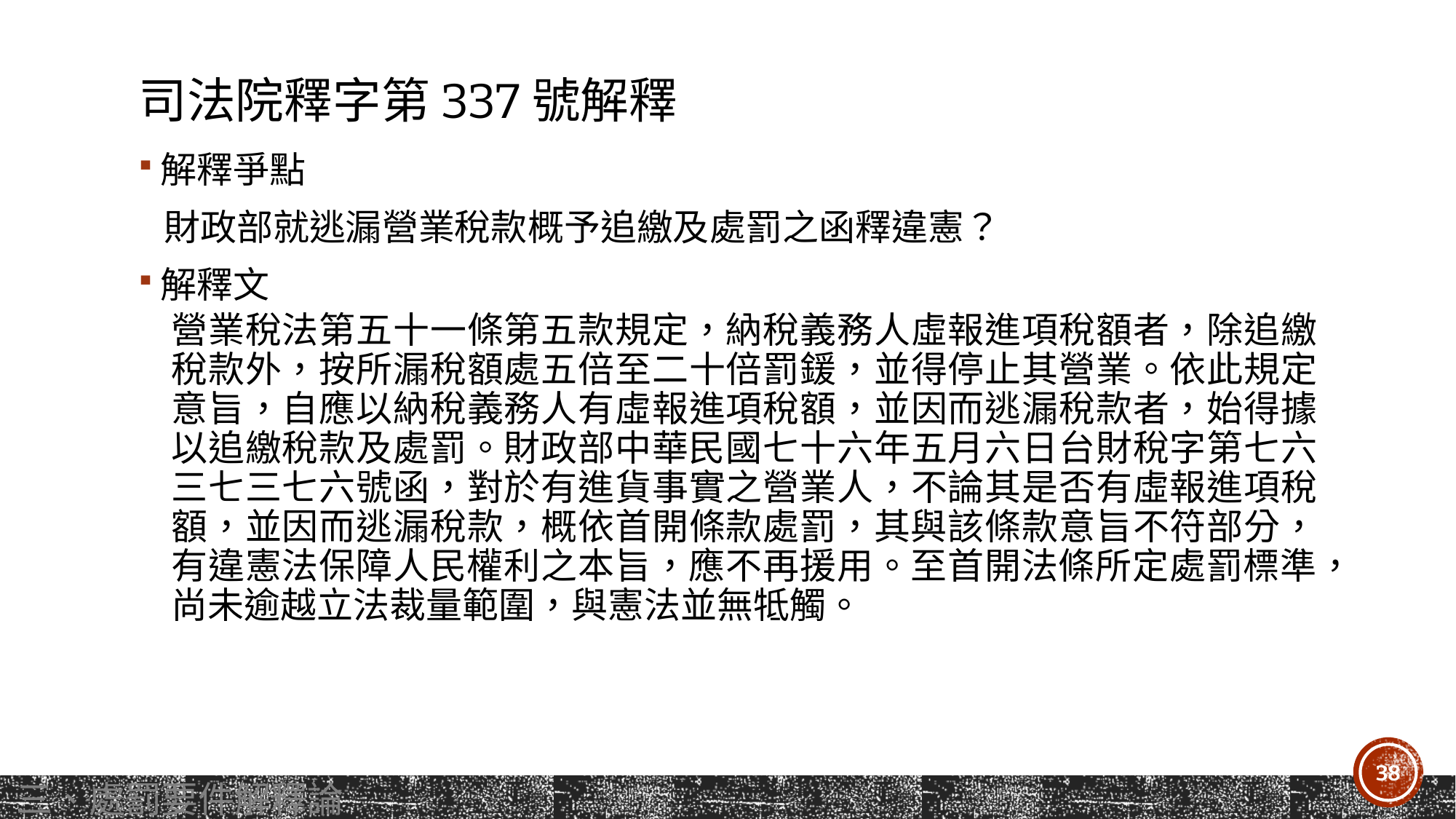

# 司法院釋字第337號解釋
解釋爭點
  財政部就逃漏營業稅款概予追繳及處罰之函釋違憲？
解釋文
營業稅法第五十一條第五款規定，納稅義務人虛報進項稅額者，除追繳稅款外，按所漏稅額處五倍至二十倍罰鍰，並得停止其營業。依此規定意旨，自應以納稅義務人有虛報進項稅額，並因而逃漏稅款者，始得據以追繳稅款及處罰。財政部中華民國七十六年五月六日台財稅字第七六三七三七六號函，對於有進貨事實之營業人，不論其是否有虛報進項稅額，並因而逃漏稅款，概依首開條款處罰，其與該條款意旨不符部分，有違憲法保障人民權利之本旨，應不再援用。至首開法條所定處罰標準，尚未逾越立法裁量範圍，與憲法並無牴觸。
38